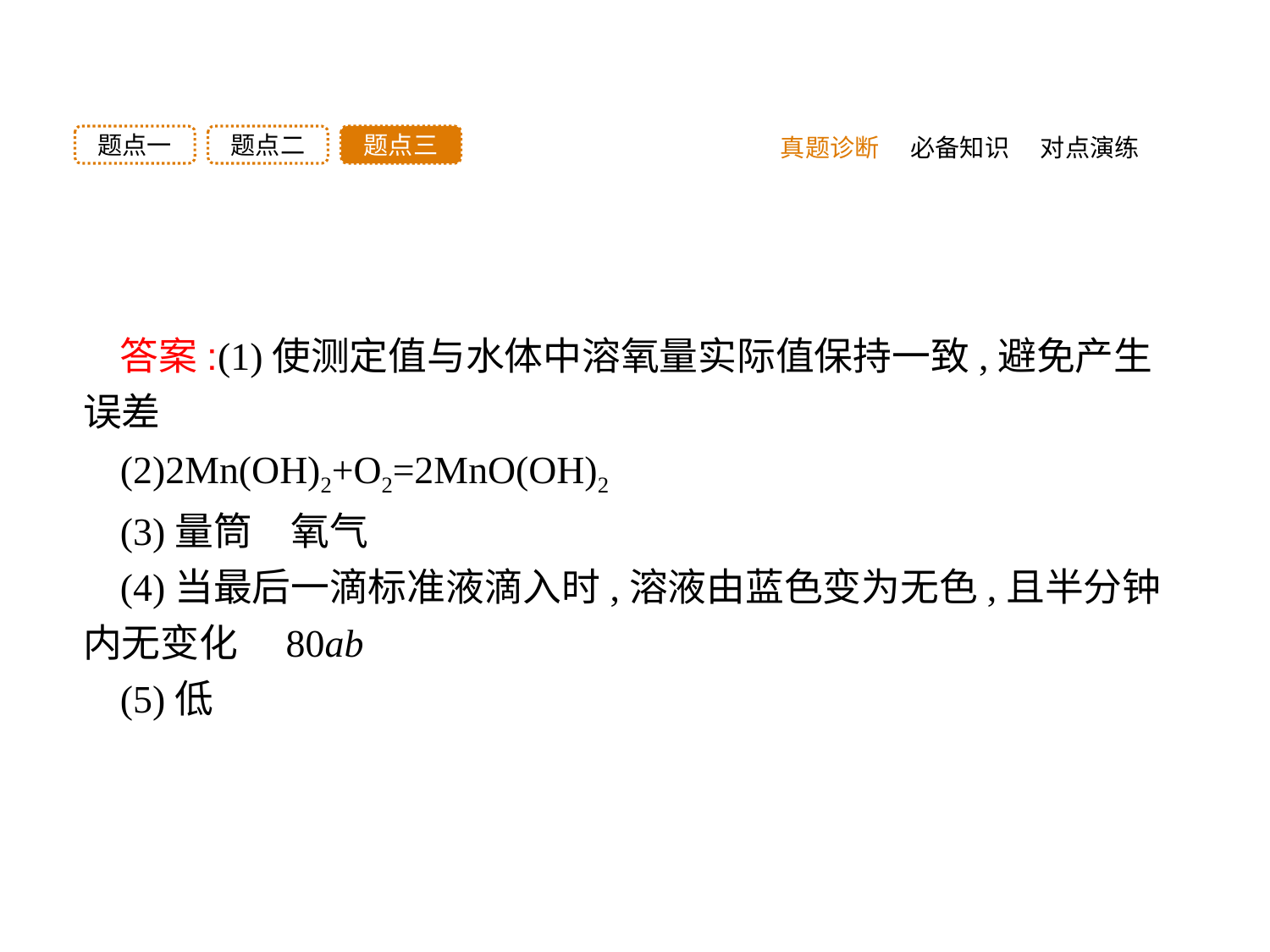

题点三
题点二
题点一
真题诊断
必备知识
对点演练
答案:(1)使测定值与水体中溶氧量实际值保持一致,避免产生误差
(2)2Mn(OH)2+O2=2MnO(OH)2
(3)量筒　氧气
(4)当最后一滴标准液滴入时,溶液由蓝色变为无色,且半分钟内无变化　80ab
(5)低